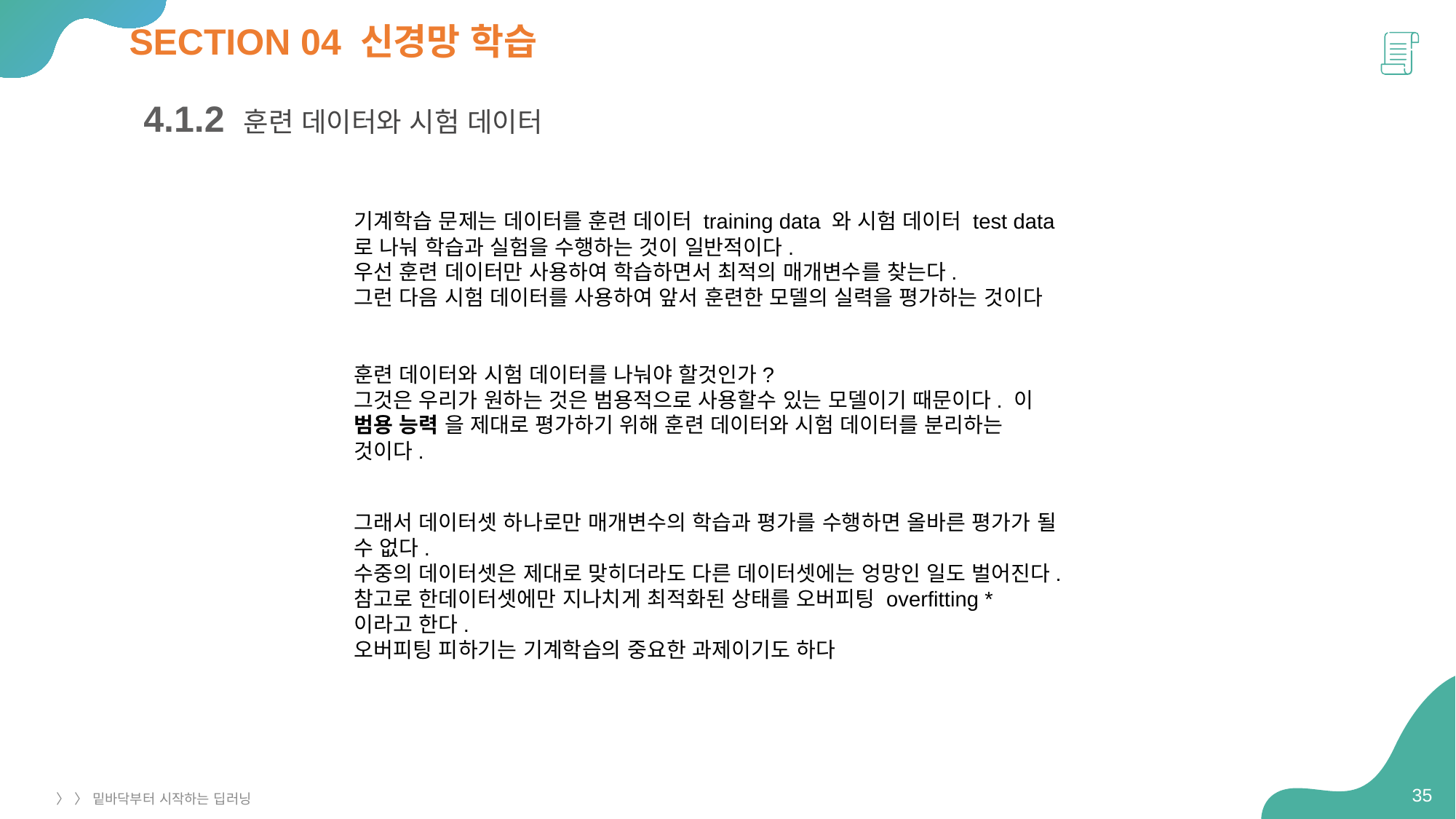

# SECTION 04 신경망 학습
4.1.2 훈련 데이터와 시험 데이터
기계학습 문제는 데이터를 훈련 데이터 training data 와 시험 데이터 test data 로 나눠 학습과 실험을 수행하는 것이 일반적이다.
우선 훈련 데이터만 사용하여 학습하면서 최적의 매개변수를 찾는다.
그런 다음 시험 데이터를 사용하여 앞서 훈련한 모델의 실력을 평가하는 것이다
훈련 데이터와 시험 데이터를 나눠야 할것인가?
그것은 우리가 원하는 것은 범용적으로 사용할수 있는 모델이기 때문이다. 이 범용 능력 을 제대로 평가하기 위해 훈련 데이터와 시험 데이터를 분리하는 것이다.
그래서 데이터셋 하나로만 매개변수의 학습과 평가를 수행하면 올바른 평가가 될 수 없다.
수중의 데이터셋은 제대로 맞히더라도 다른 데이터셋에는 엉망인 일도 벌어진다.
참고로 한데이터셋에만 지나치게 최적화된 상태를 오버피팅 overfitting * 이라고 한다.
오버피팅 피하기는 기계학습의 중요한 과제이기도 하다
35
〉 〉 밑바닥부터 시작하는 딥러닝